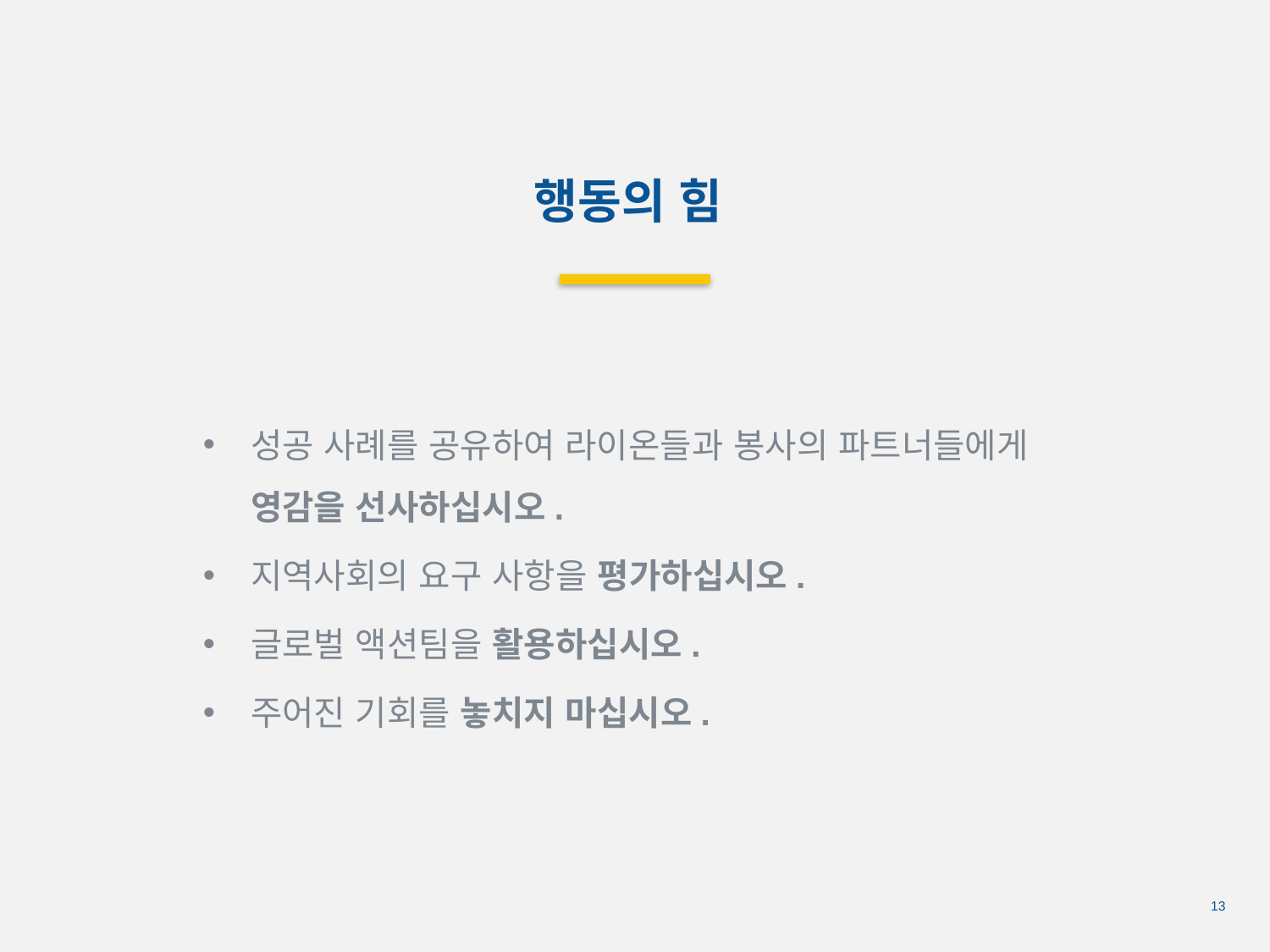

행동의 힘
성공 사례를 공유하여 라이온들과 봉사의 파트너들에게 영감을 선사하십시오.
지역사회의 요구 사항을 평가하십시오.
글로벌 액션팀을 활용하십시오.
주어진 기회를 놓치지 마십시오.